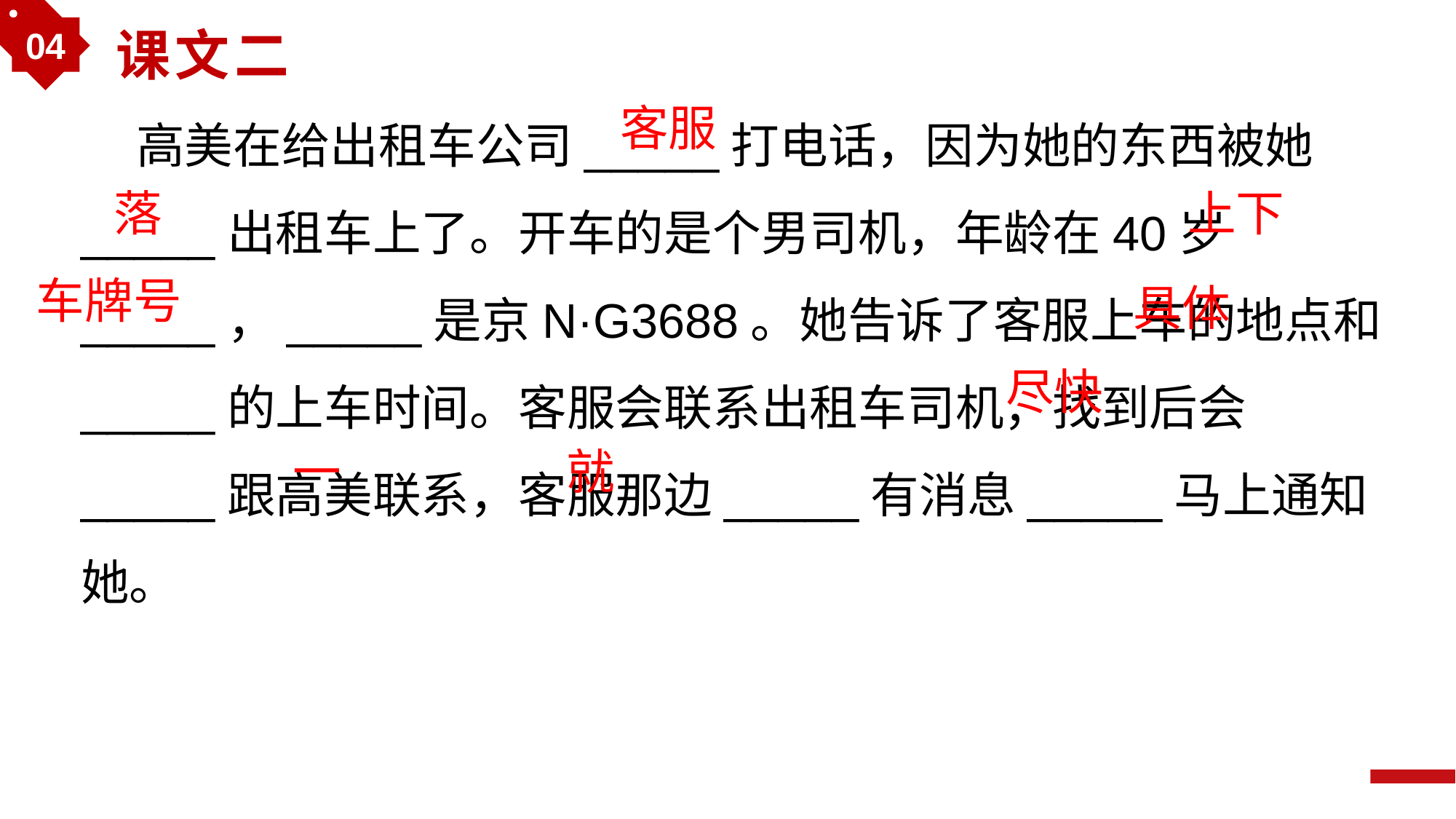

04
课文二
    高美在给出租车公司_____打电话，因为她的东西被她
_____出租车上了。开车的是个男司机，年龄在40岁_____，_____是京N·G3688。她告诉了客服上车的地点和_____的上车时间。客服会联系出租车司机，找到后会_____跟高美联系，客服那边_____有消息_____马上通知她。
客服
落
上下
车牌号
具体
尽快
一
就